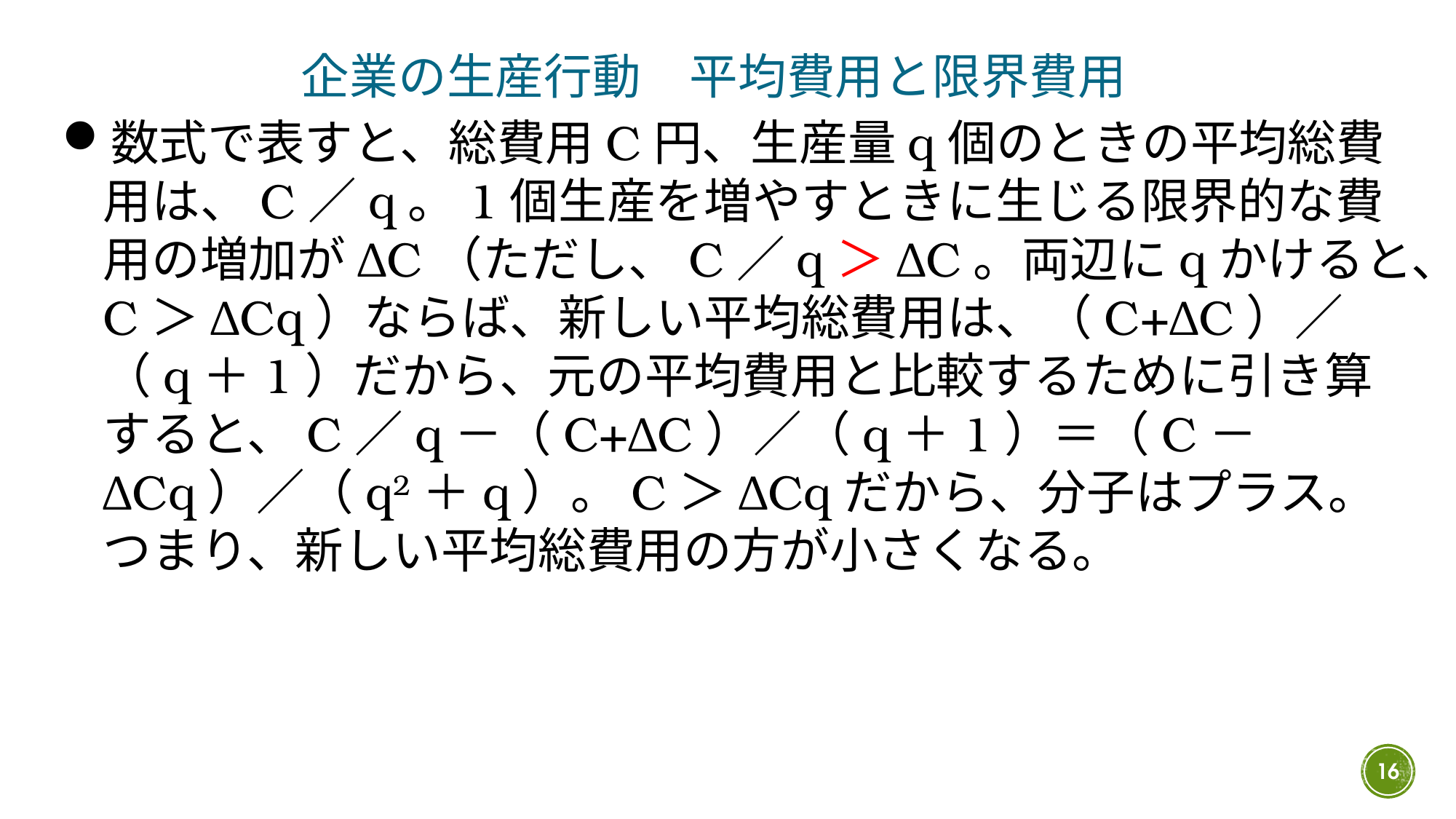

企業の生産行動　平均費用と限界費用
数式で表すと、総費用C円、生産量q個のときの平均総費用は、C／q。1個生産を増やすときに生じる限界的な費用の増加がΔC（ただし、C／q＞ΔC。両辺にqかけると、C＞ΔCq）ならば、新しい平均総費用は、（C+ΔC）／（q＋1）だから、元の平均費用と比較するために引き算すると、C／q－（C+ΔC）／（q＋1）＝（C－ΔCq）／（q2＋q）。C＞ΔCqだから、分子はプラス。つまり、新しい平均総費用の方が小さくなる。

16